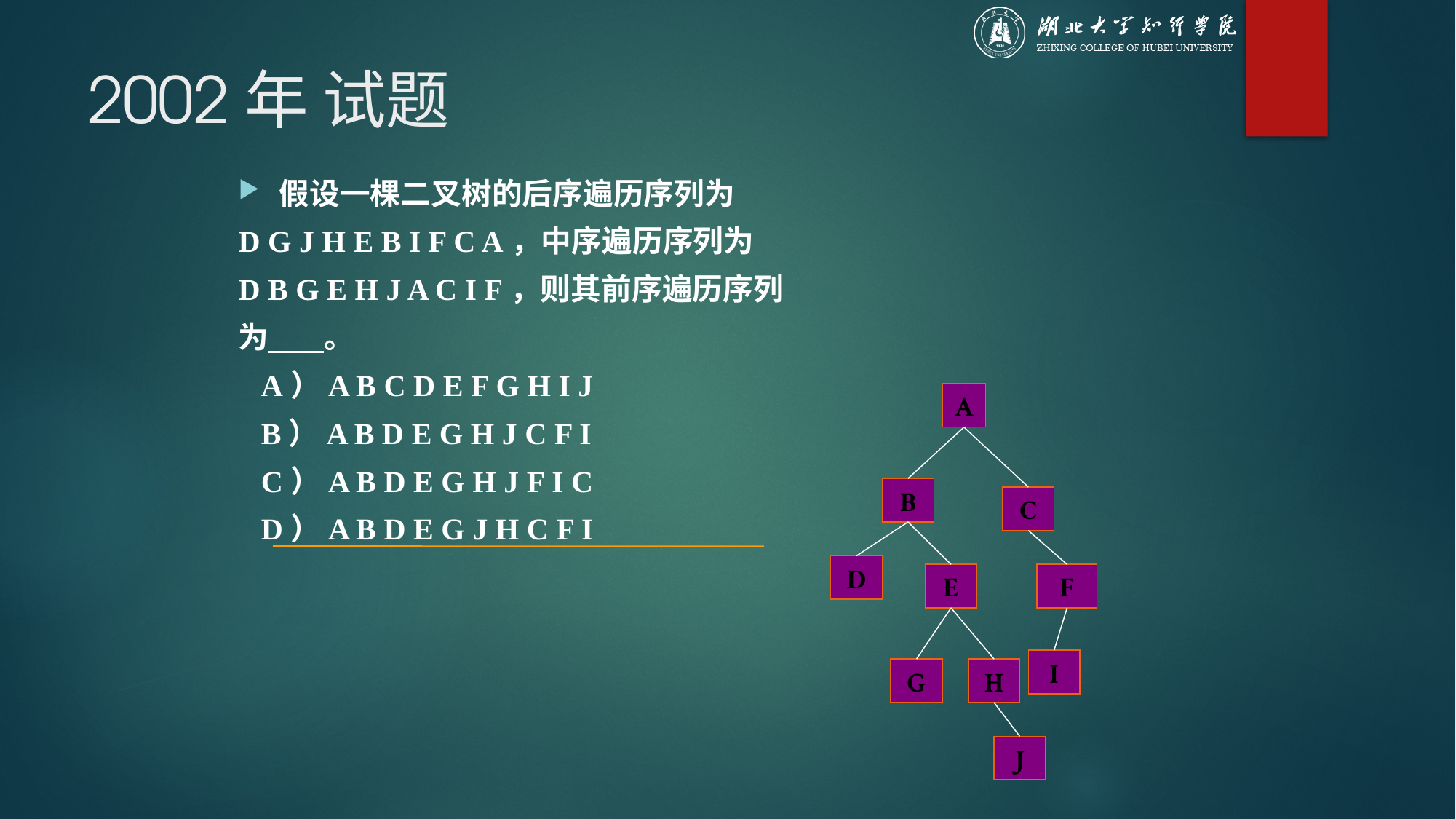

# 2002年 试题
假设一棵二叉树的后序遍历序列为
D G J H E B I F C A，中序遍历序列为
D B G E H J A C I F，则其前序遍历序列
为        。
   A）A B C D E F G H I J
   B）A B D E G H J C F I
   C）A B D E G H J F I C
   D）A B D E G J H C F I
A
B
C
D
E
F
I
G
H
J